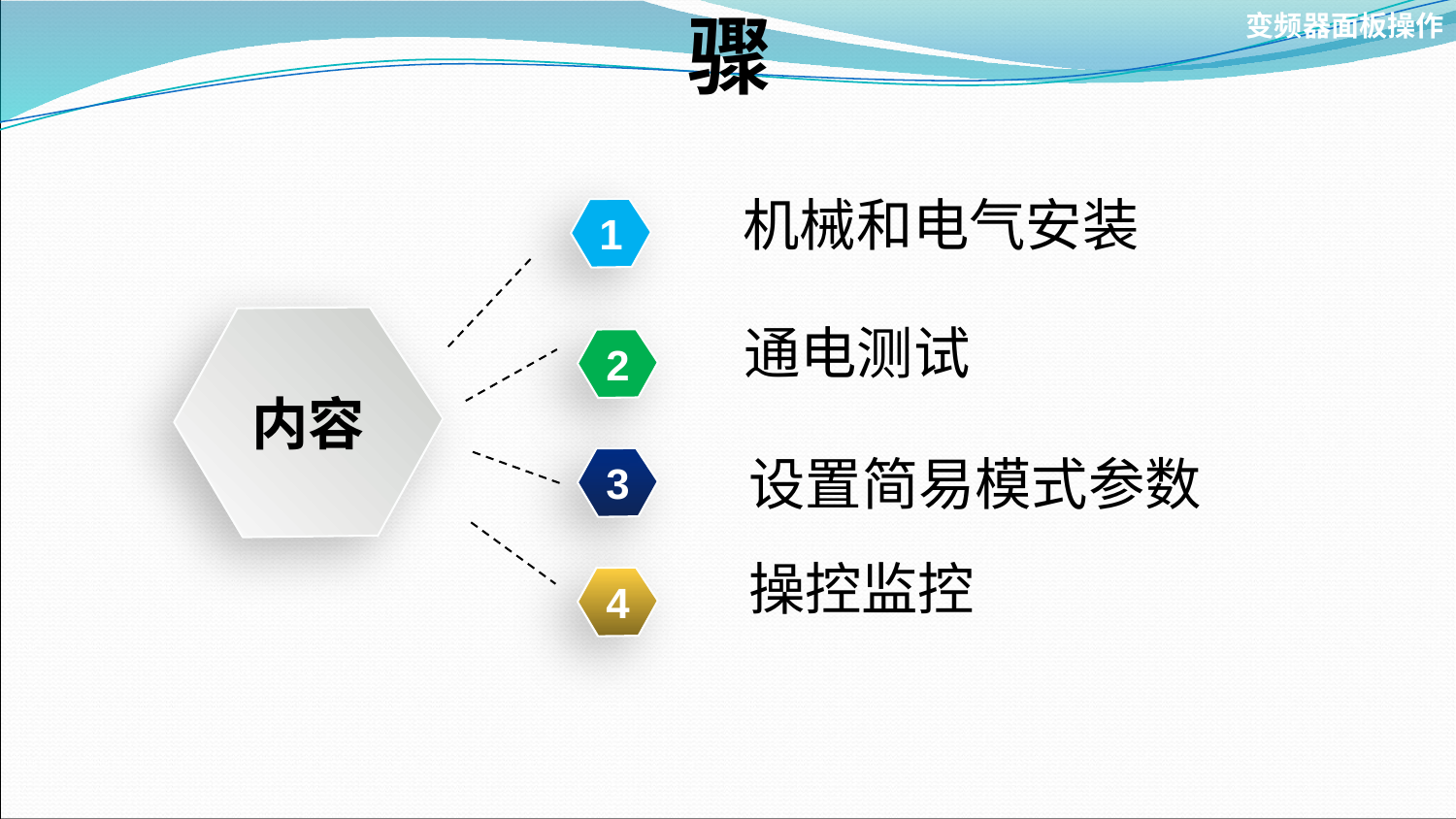

变频器面板操作
# 三菱FR-E740变频器面板调试运行步骤
机械和电气安装
1
内容
通电测试
2
设置简易模式参数
3
操控监控
4
2